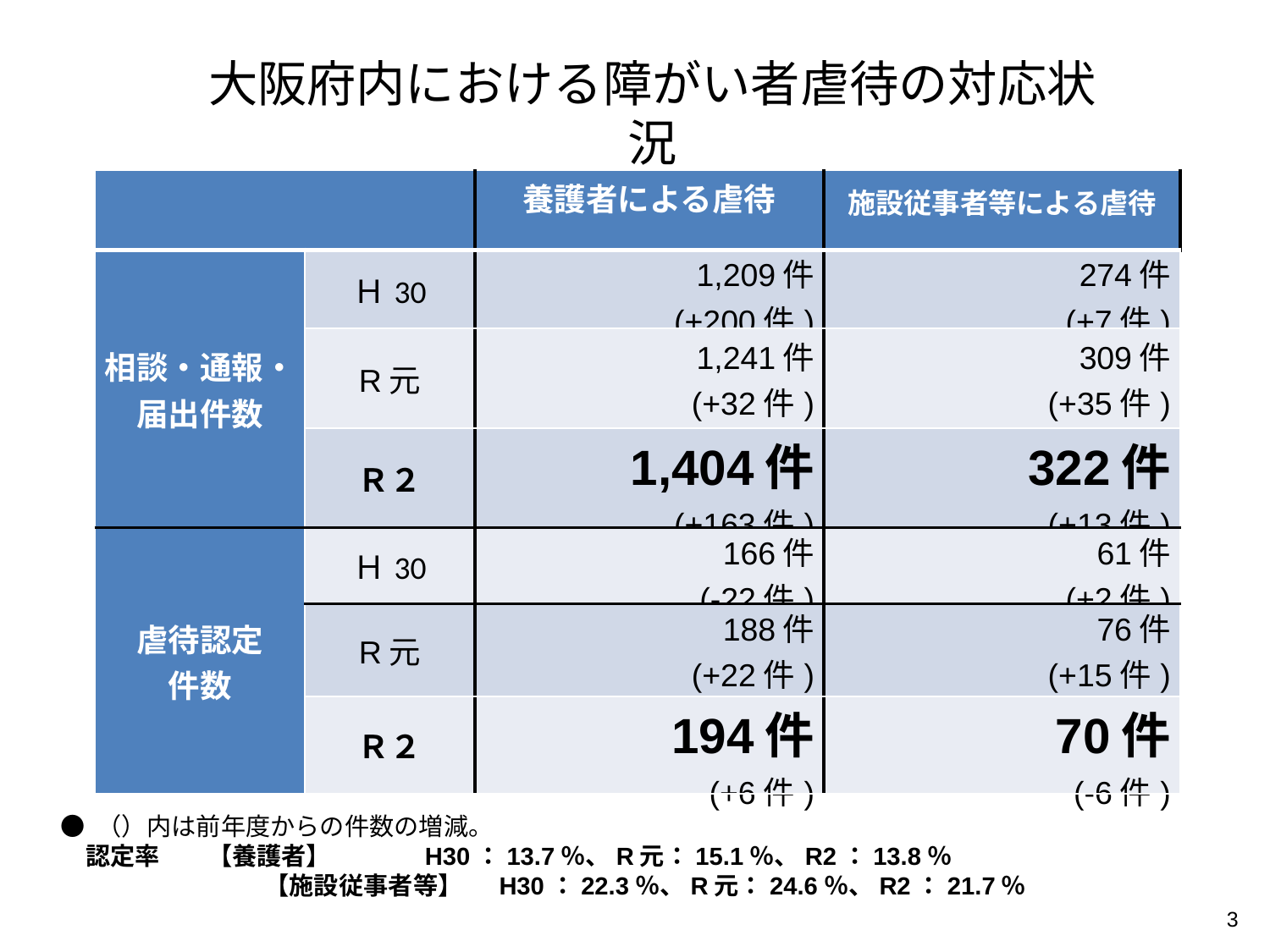

大阪府内における障がい者虐待の対応状況
＜平成30年度～令和2年度の経年比較＞

|  |  | 養護者による虐待 | 施設従事者等による虐待 |
| --- | --- | --- | --- |
| 相談・通報・ 届出件数 | Ｈ30 | 1,209件 (+200件) | 274件 (+7件) |
|  | R元 | 1,241件 (+32件) | 309件 (+35件) |
|  | Ｒ２ | 1,404件 (+163件) | 322件 (+13件) |
| 虐待認定 件数 | Ｈ30 | 166件 (-22件) | 61件 (+2件) |
|  | R元 | 188件 (+22件) | 76件 (+15件) |
|  | Ｒ２ | 194件 (+6件) | 70件 (-6件) |

● （）内は前年度からの件数の増減。
　認定率    　【養護者】         　  H30：13.7％、R元：15.1％、R2：13.8％
　　　　　　　　 【施設従事者等】　 H30：22.3％、R元：24.6％、R2：21.7％
3